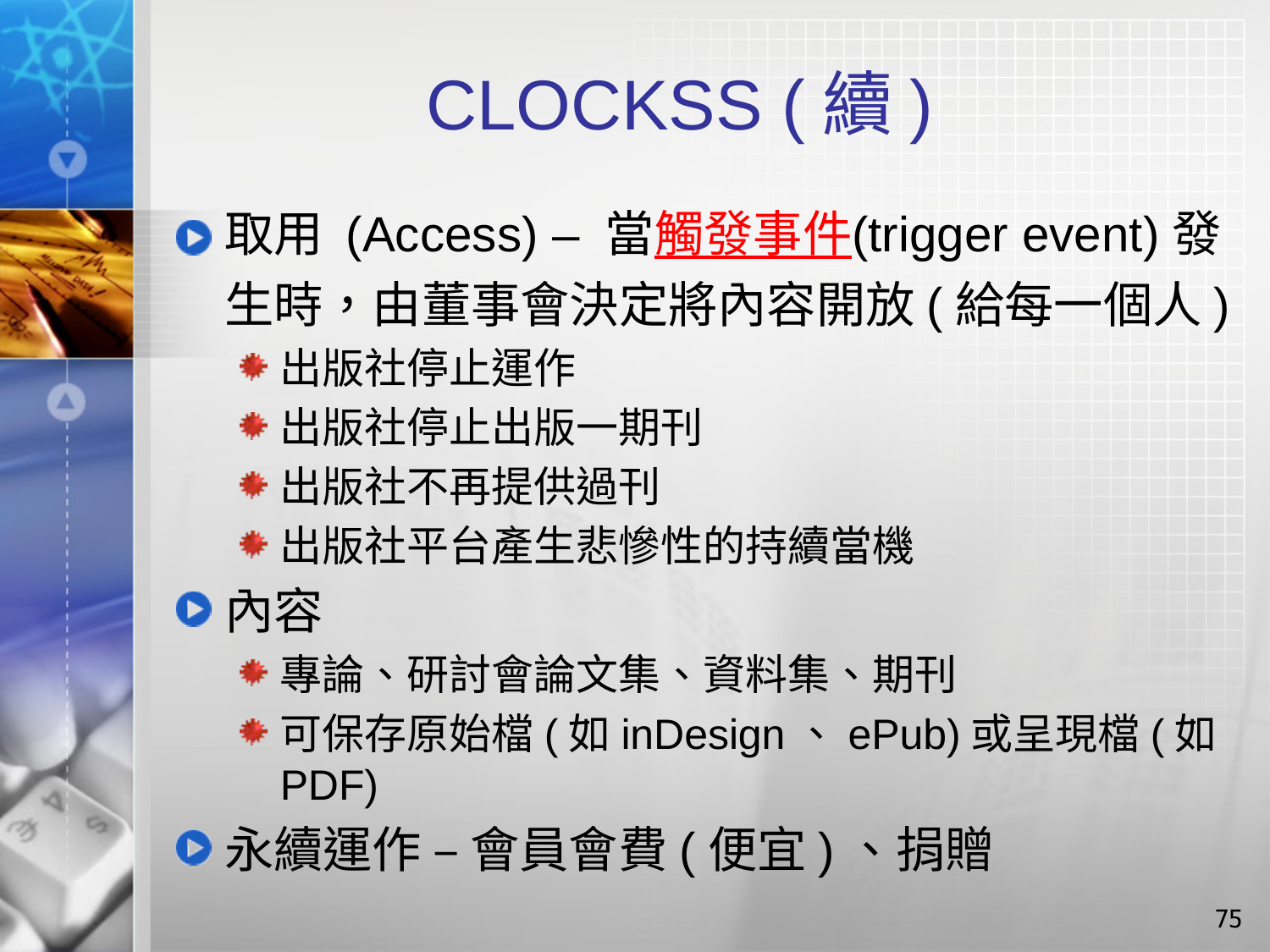

# CLOCKSS (續)
取用 (Access) – 當觸發事件(trigger event)發生時，由董事會決定將內容開放(給每一個人)
出版社停止運作
出版社停止出版一期刊
出版社不再提供過刊
出版社平台產生悲慘性的持續當機
內容
專論、研討會論文集、資料集、期刊
可保存原始檔(如inDesign、ePub)或呈現檔(如PDF)
永續運作 – 會員會費(便宜)、捐贈
75